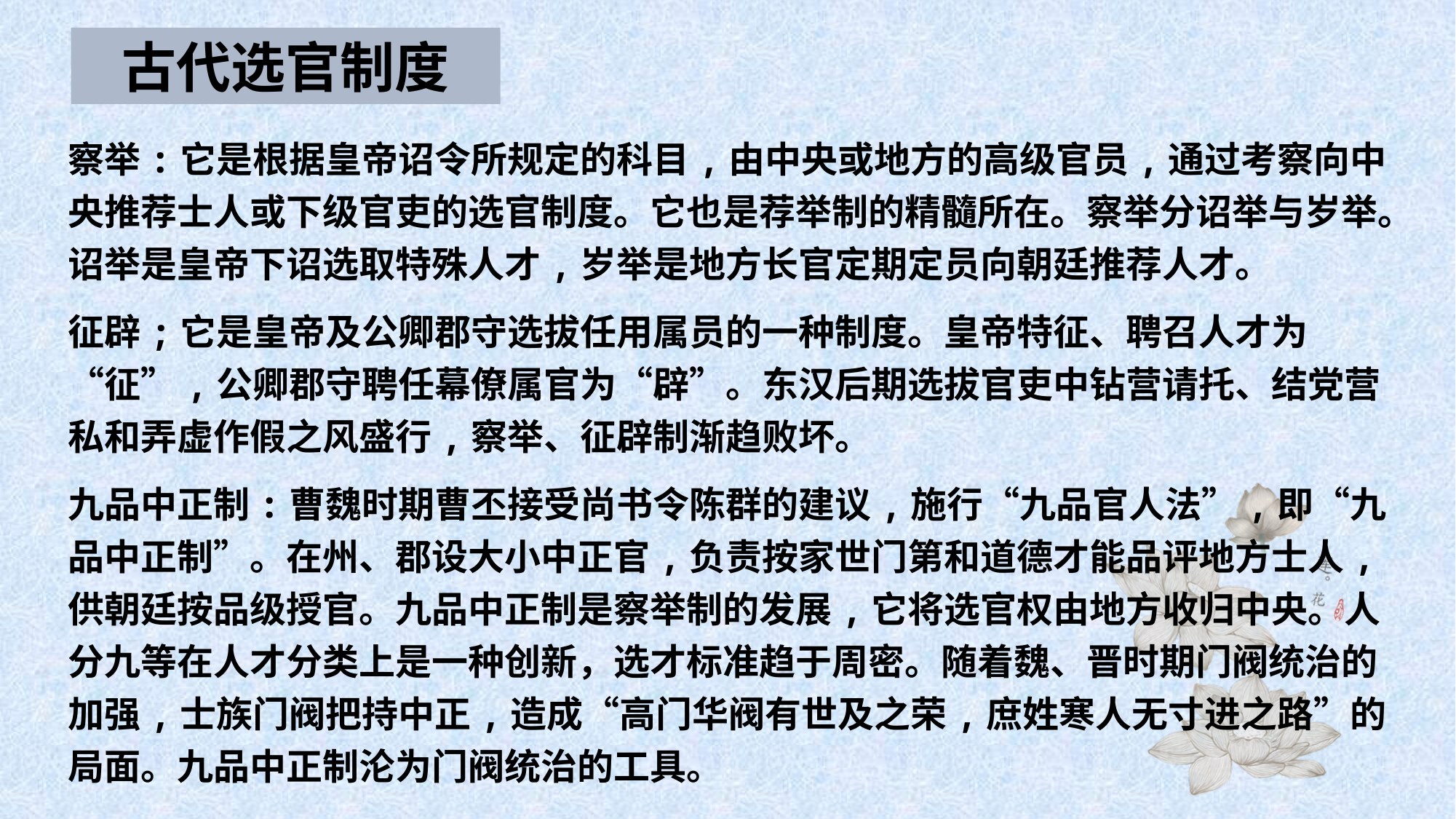

古代选官制度
察举:它是根据皇帝诏令所规定的科目,由中央或地方的高级官员,通过考察向中央推荐士人或下级官吏的选官制度。它也是荐举制的精髓所在。察举分诏举与岁举。诏举是皇帝下诏选取特殊人才,岁举是地方长官定期定员向朝廷推荐人才。
征辟;它是皇帝及公卿郡守选拔任用属员的一种制度。皇帝特征、聘召人才为“征”,公卿郡守聘任幕僚属官为“辟”。东汉后期选拔官吏中钻营请托、结党营私和弄虚作假之风盛行,察举、征辟制渐趋败坏。
九品中正制:曹魏时期曹丕接受尚书令陈群的建议,施行“九品官人法”,即“九品中正制”。在州、郡设大小中正官,负责按家世门第和道德才能品评地方士人,供朝廷按品级授官。九品中正制是察举制的发展,它将选官权由地方收归中央。人分九等在人才分类上是一种创新，选才标准趋于周密。随着魏、晋时期门阀统治的加强,士族门阀把持中正,造成“高门华阀有世及之荣,庶姓寒人无寸进之路”的局面。九品中正制沦为门阀统治的工具。